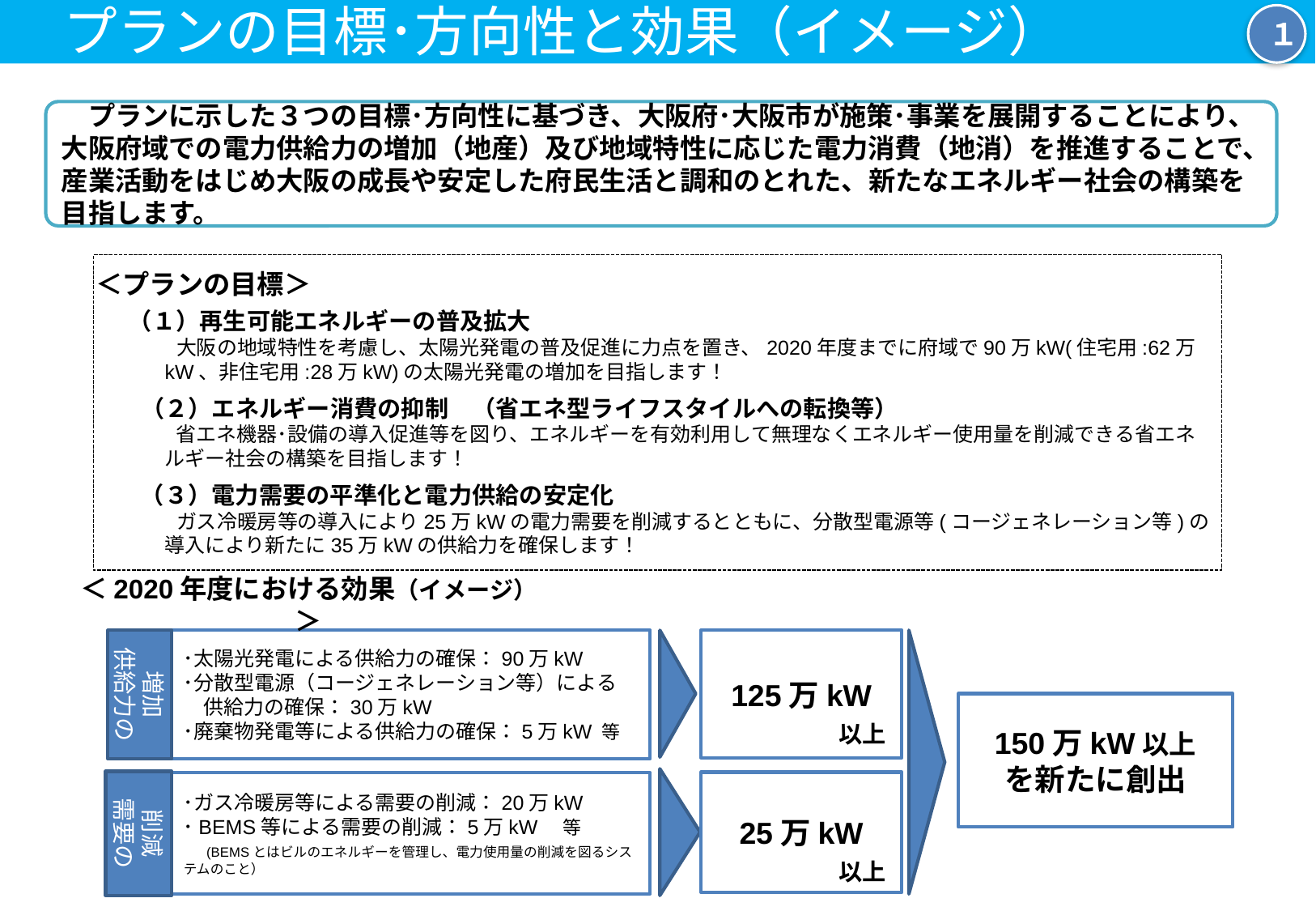

プランの目標･方向性と効果（イメージ）
１
　プランに示した３つの目標･方向性に基づき、大阪府･大阪市が施策･事業を展開することにより、大阪府域での電力供給力の増加（地産）及び地域特性に応じた電力消費（地消）を推進することで、産業活動をはじめ大阪の成長や安定した府民生活と調和のとれた、新たなエネルギー社会の構築を目指します。

（１）再生可能エネルギーの普及拡大
大阪の地域特性を考慮し、太陽光発電の普及促進に力点を置き、2020年度までに府域で90万kW(住宅用:62万kW、非住宅用:28万kW)の太陽光発電の増加を目指します！
（２）エネルギー消費の抑制　（省エネ型ライフスタイルへの転換等）
省エネ機器･設備の導入促進等を図り、エネルギーを有効利用して無理なくエネルギー使用量を削減できる省エネルギー社会の構築を目指します！
（３）電力需要の平準化と電力供給の安定化
ガス冷暖房等の導入により25万kWの電力需要を削減するとともに、分散型電源等(コージェネレーション等)の導入により新たに35万kWの供給力を確保します！
＜プランの目標＞
＜2020年度における効果（イメージ）＞
増加
供給力の
･太陽光発電による供給力の確保：90万kW
･分散型電源（コージェネレーション等）による
　供給力の確保：30万kW
･廃棄物発電等による供給力の確保：5万kW　等

125万kW
　　　　以上

150万kW以上
を新たに創出

削減
需要の

25万kW
　　　　以上
･ガス冷暖房等による需要の削減：20万kW
･BEMS等による需要の削減：5万kW　等
　(BEMSとはビルのエネルギーを管理し、電力使用量の削減を図るシステムのこと）